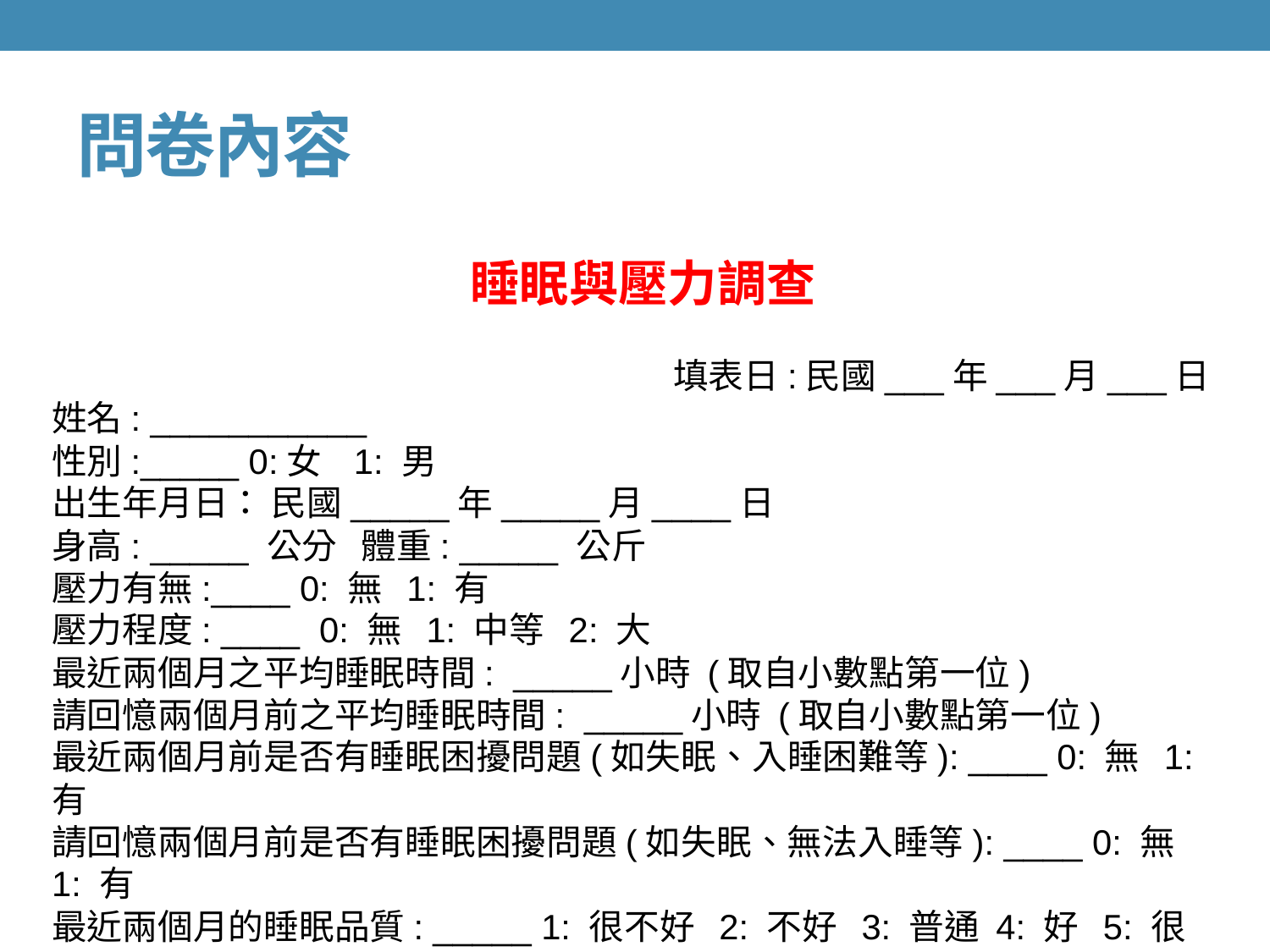

# 問卷內容
 睡眠與壓力調查

填表日:民國___年___月___日
姓名: ___________
性別:_____ 0:女   1: 男
出生年月日： 民國_____年_____月____日
身高: _____ 公分   體重: _____ 公斤
壓力有無:____ 0: 無  1: 有
壓力程度: ____  0: 無  1: 中等  2: 大
最近兩個月之平均睡眠時間:  _____小時 (取自小數點第一位)
請回憶兩個月前之平均睡眠時間:  _____小時 (取自小數點第一位)
最近兩個月前是否有睡眠困擾問題(如失眠、入睡困難等): ____ 0: 無  1: 有
請回憶兩個月前是否有睡眠困擾問題(如失眠、無法入睡等): ____ 0: 無  1: 有
最近兩個月的睡眠品質: _____ 1: 很不好  2: 不好  3: 普通 4: 好  5: 很好